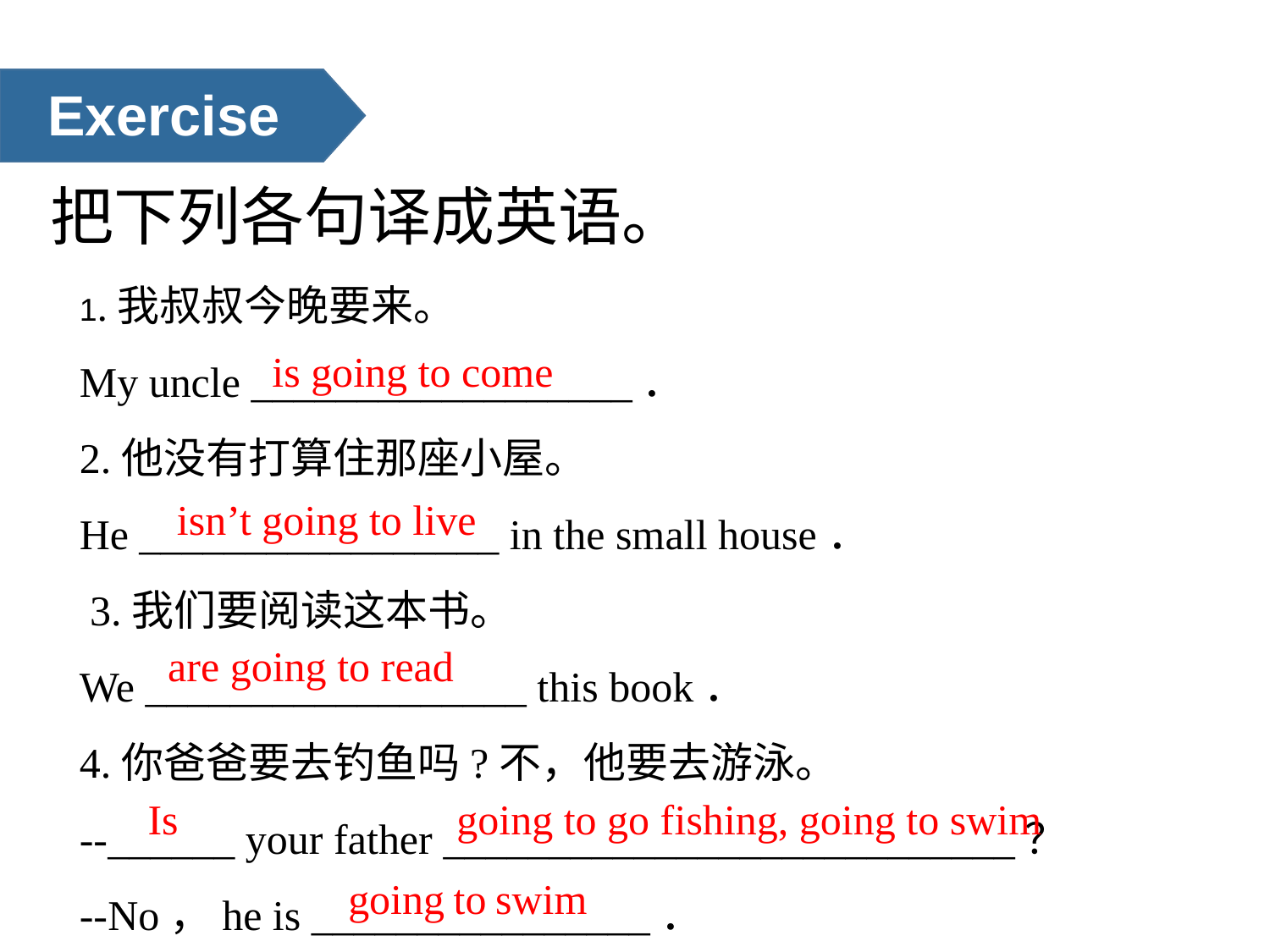

Exercise
把下列各句译成英语。
1.我叔叔今晚要来。
My uncle __________________．
2.他没有打算住那座小屋。
He _________________ in the small house．
 3.我们要阅读这本书。
We __________________ this book．
4.你爸爸要去钓鱼吗?不，他要去游泳。
--______ your father ___________________________？
--No，he is ________________．
is going to come
isn’t going to live
are going to read
going to go fishing, going to swim
Is
going to swim